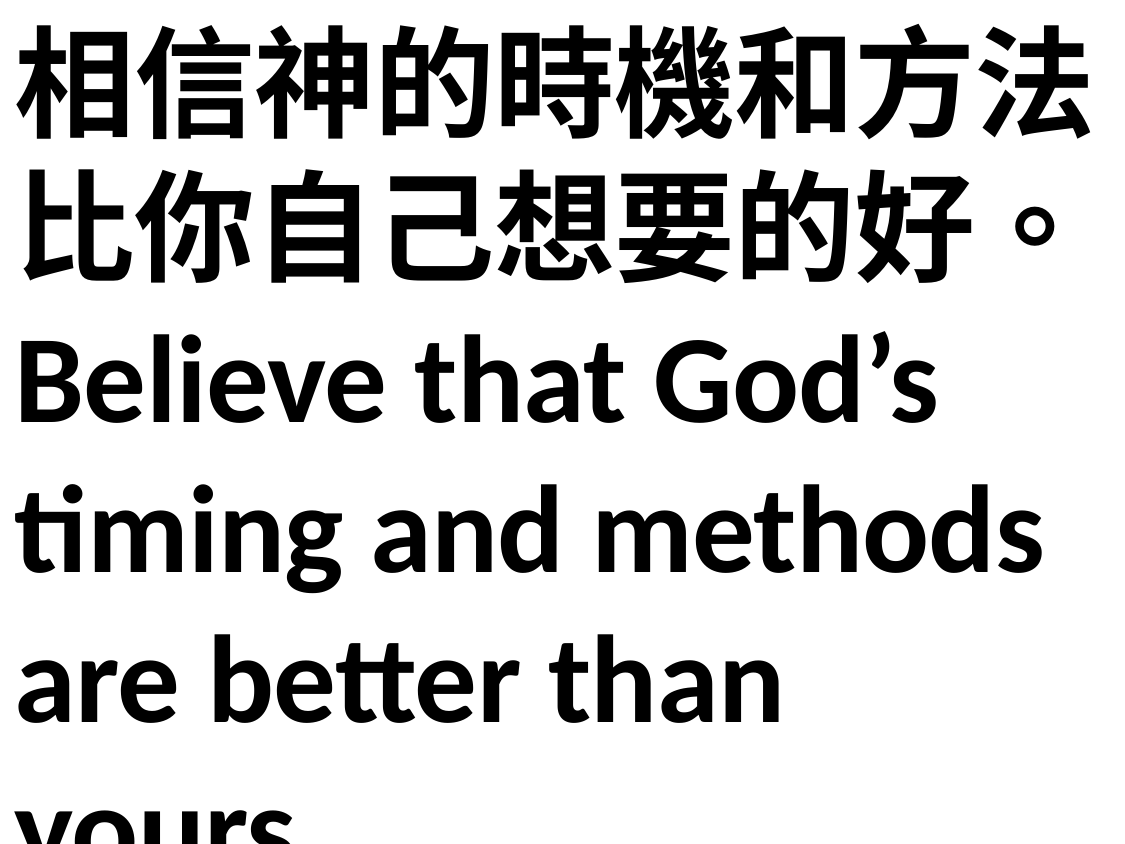

相信神的時機和方法比你自己想要的好。
Believe that God’s timing and methods are better than yours.